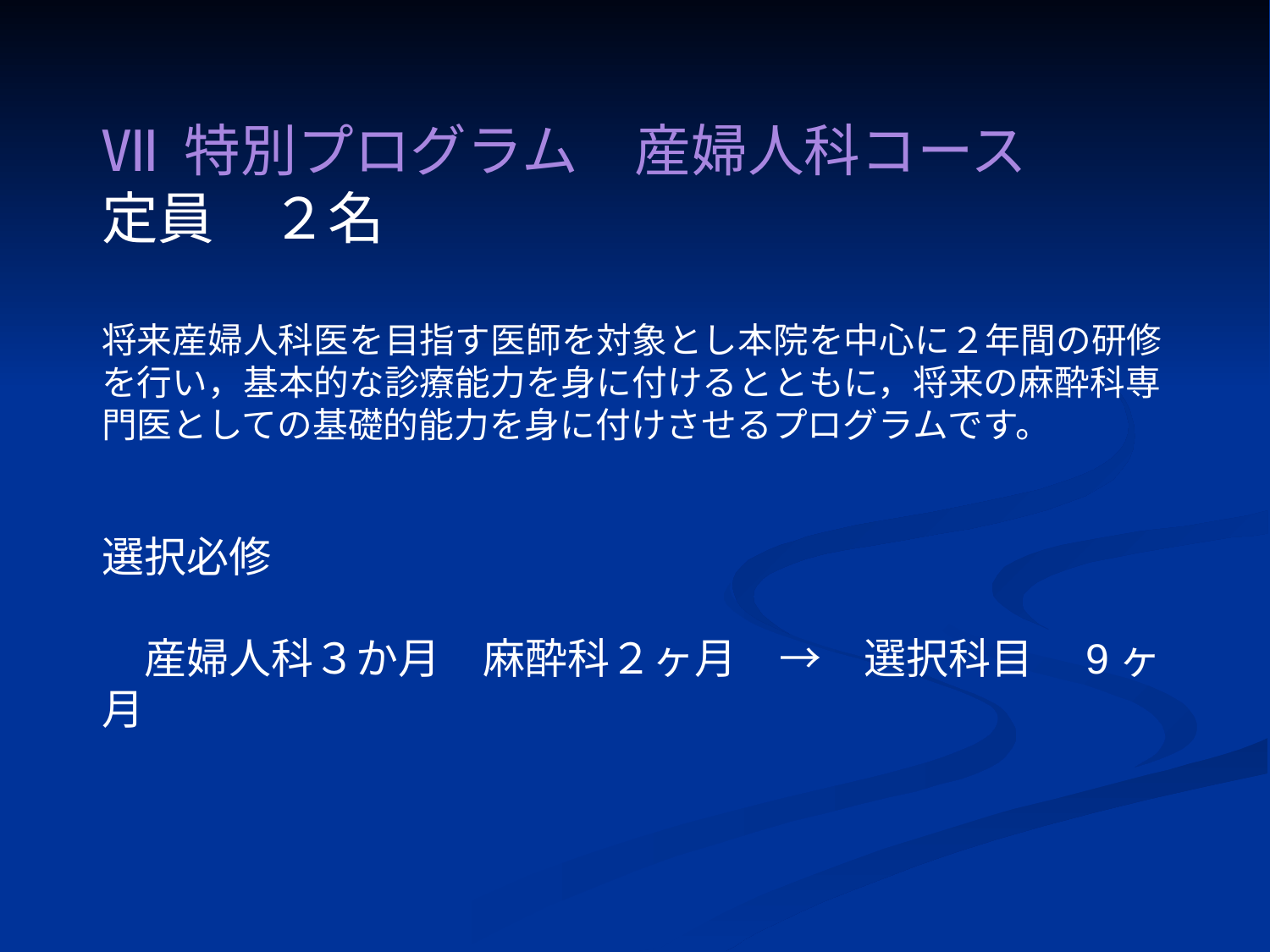

Ⅶ 特別プログラム　産婦人科コース
定員　２名

将来産婦人科医を目指す医師を対象とし本院を中心に２年間の研修を行い，基本的な診療能力を身に付けるとともに，将来の麻酔科専門医としての基礎的能力を身に付けさせるプログラムです。

選択必修

　産婦人科３か月　麻酔科２ヶ月　→　選択科目　9ヶ月